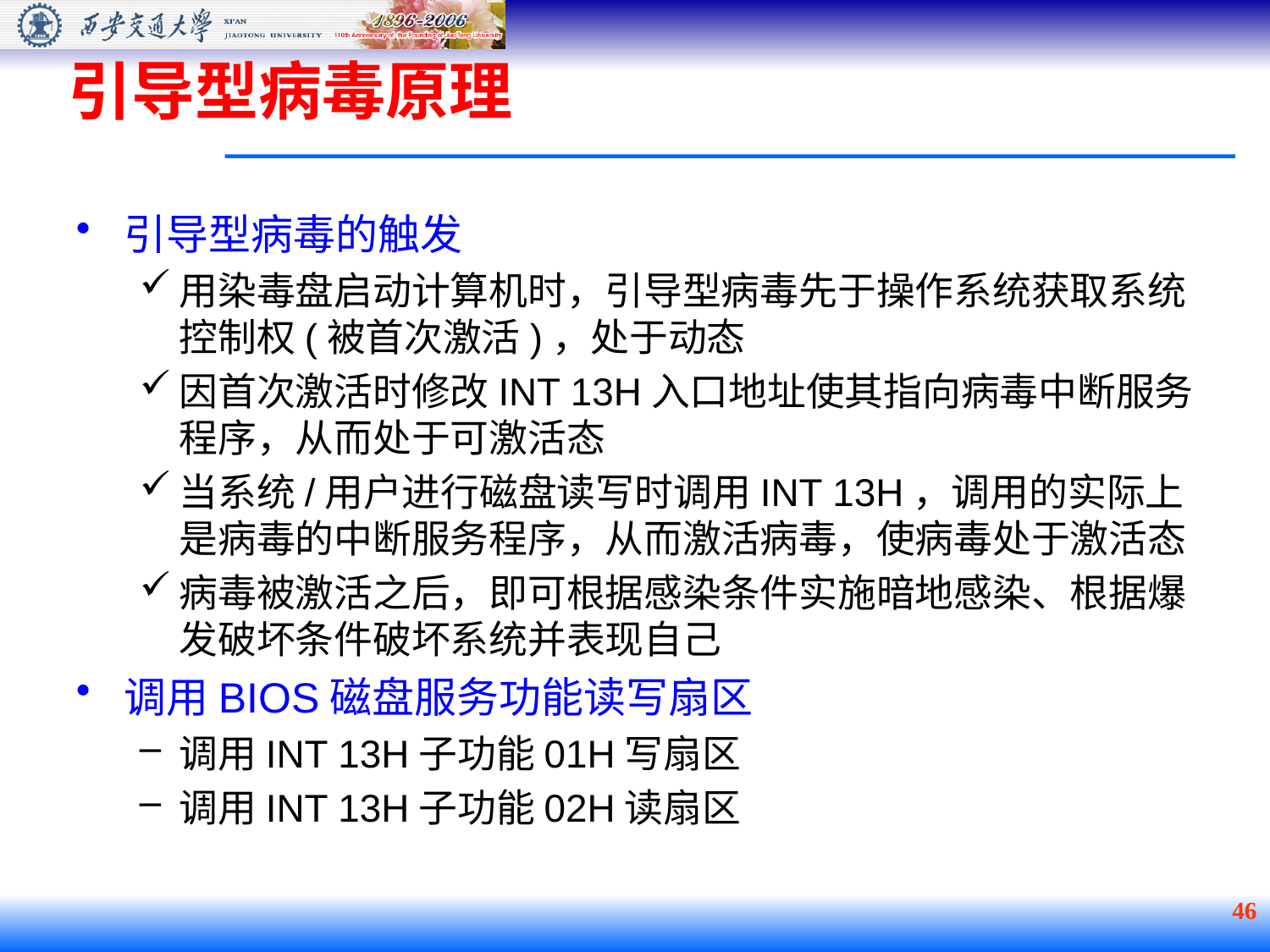

引导型病毒原理

引导型病毒的触发
用染毒盘启动计算机时，引导型病毒先于操作系统获取系统控制权(被首次激活)，处于动态
因首次激活时修改INT 13H入口地址使其指向病毒中断服务程序，从而处于可激活态
当系统/用户进行磁盘读写时调用INT 13H，调用的实际上是病毒的中断服务程序，从而激活病毒，使病毒处于激活态
病毒被激活之后，即可根据感染条件实施暗地感染、根据爆发破坏条件破坏系统并表现自己
调用BIOS磁盘服务功能读写扇区
调用INT 13H子功能01H写扇区
调用INT 13H子功能02H读扇区
46